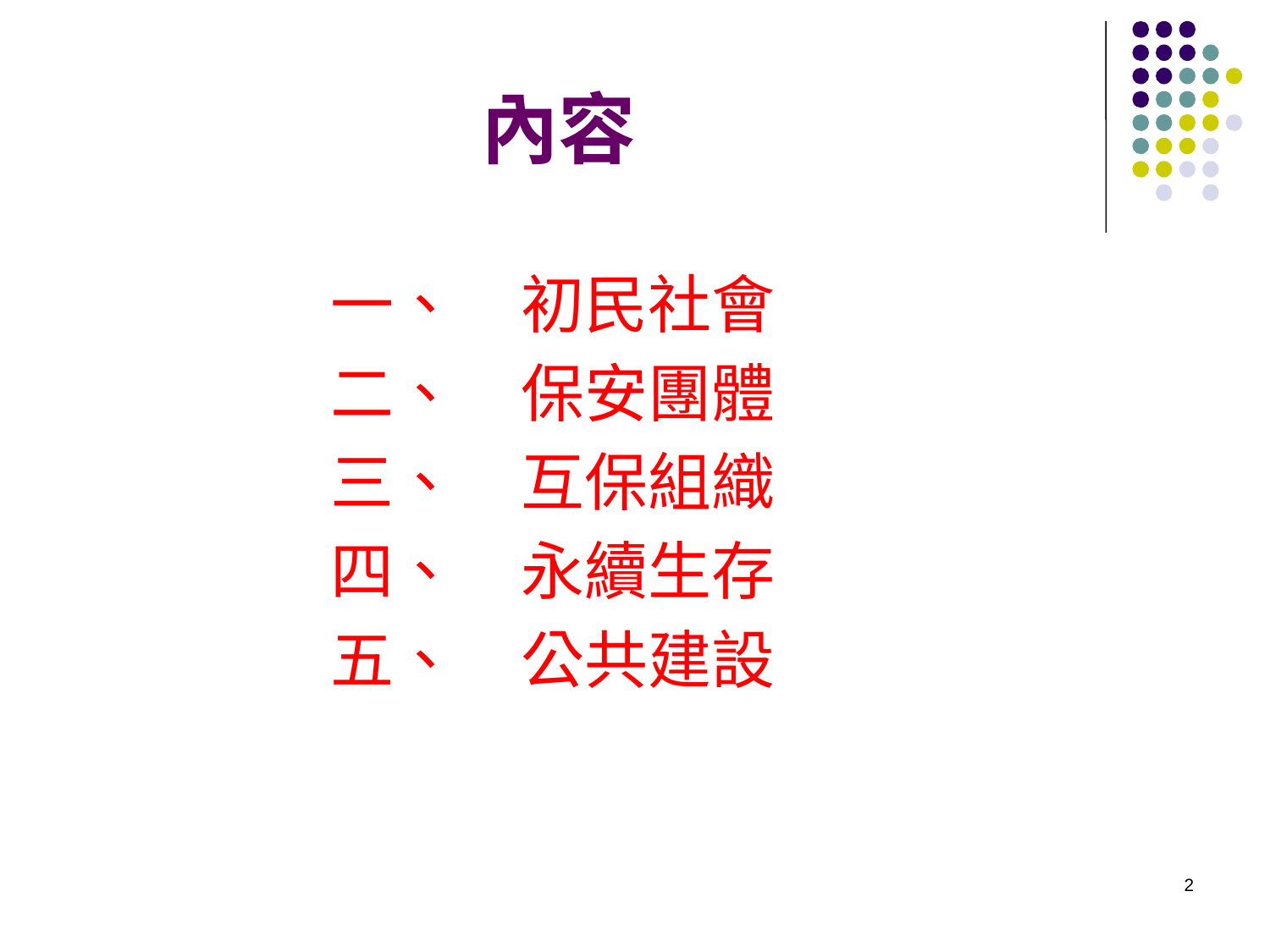

# 內容
一、　初民社會
二、　保安團體
三、　互保組織
四、　永續生存
五、　公共建設
2